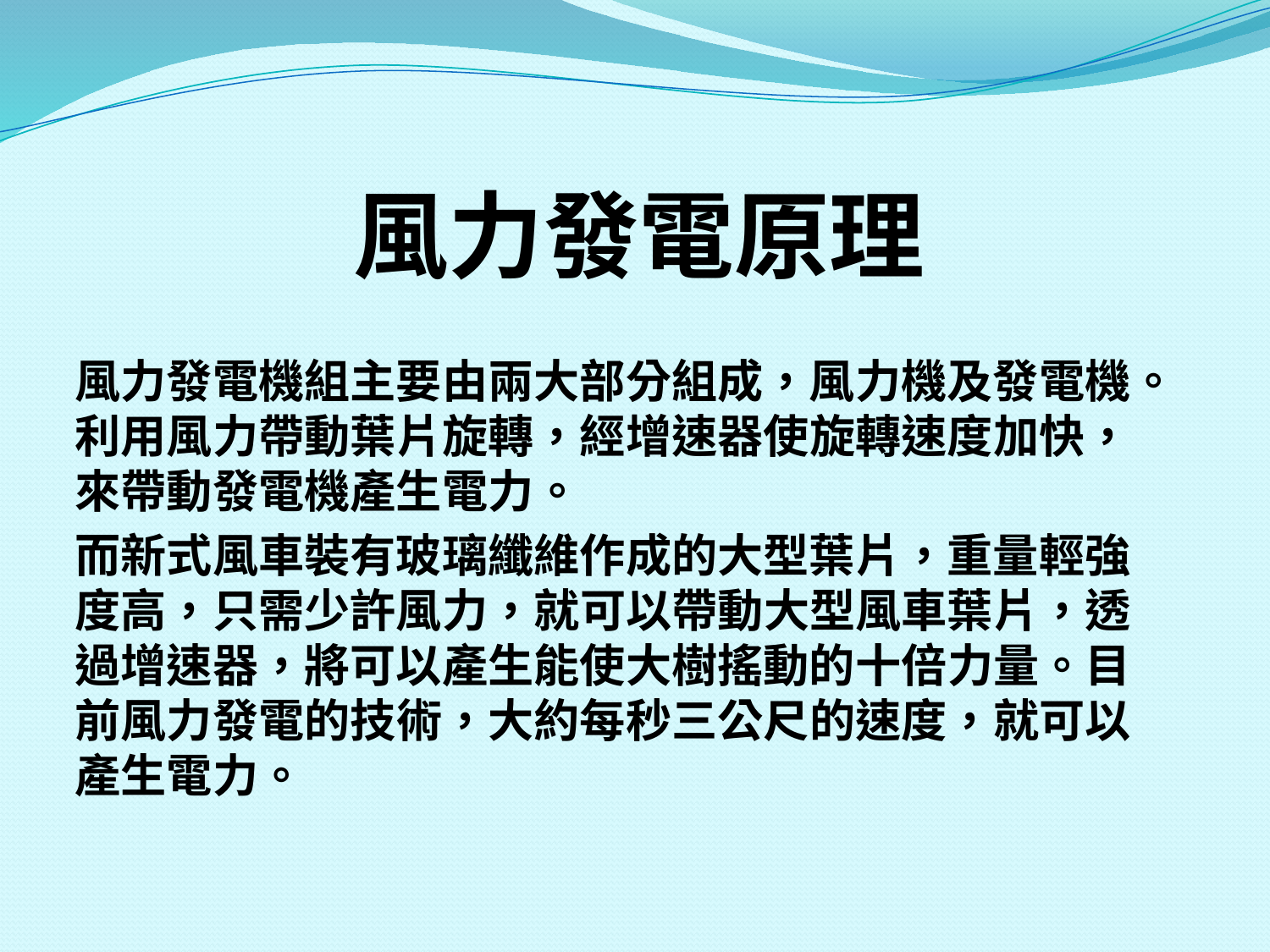

# 風力發電原理
風力發電機組主要由兩大部分組成，風力機及發電機。利用風力帶動葉片旋轉，經增速器使旋轉速度加快，來帶動發電機產生電力。
而新式風車裝有玻璃纖維作成的大型葉片，重量輕強度高，只需少許風力，就可以帶動大型風車葉片，透過增速器，將可以產生能使大樹搖動的十倍力量。目前風力發電的技術，大約每秒三公尺的速度，就可以產生電力。